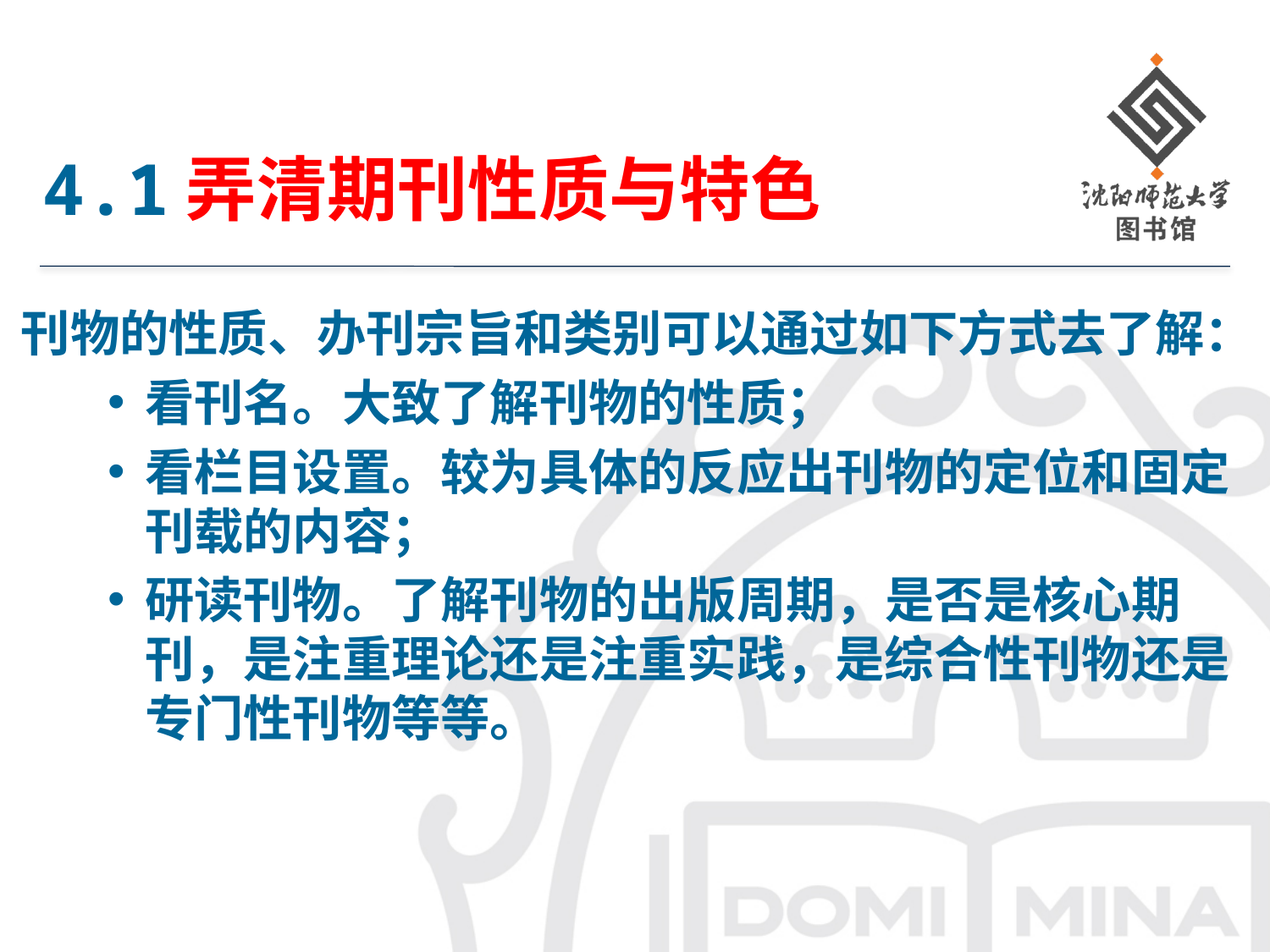

# 4.1弄清期刊性质与特色
刊物的性质、办刊宗旨和类别可以通过如下方式去了解：
看刊名。大致了解刊物的性质；
看栏目设置。较为具体的反应出刊物的定位和固定刊载的内容；
研读刊物。了解刊物的出版周期，是否是核心期刊，是注重理论还是注重实践，是综合性刊物还是专门性刊物等等。